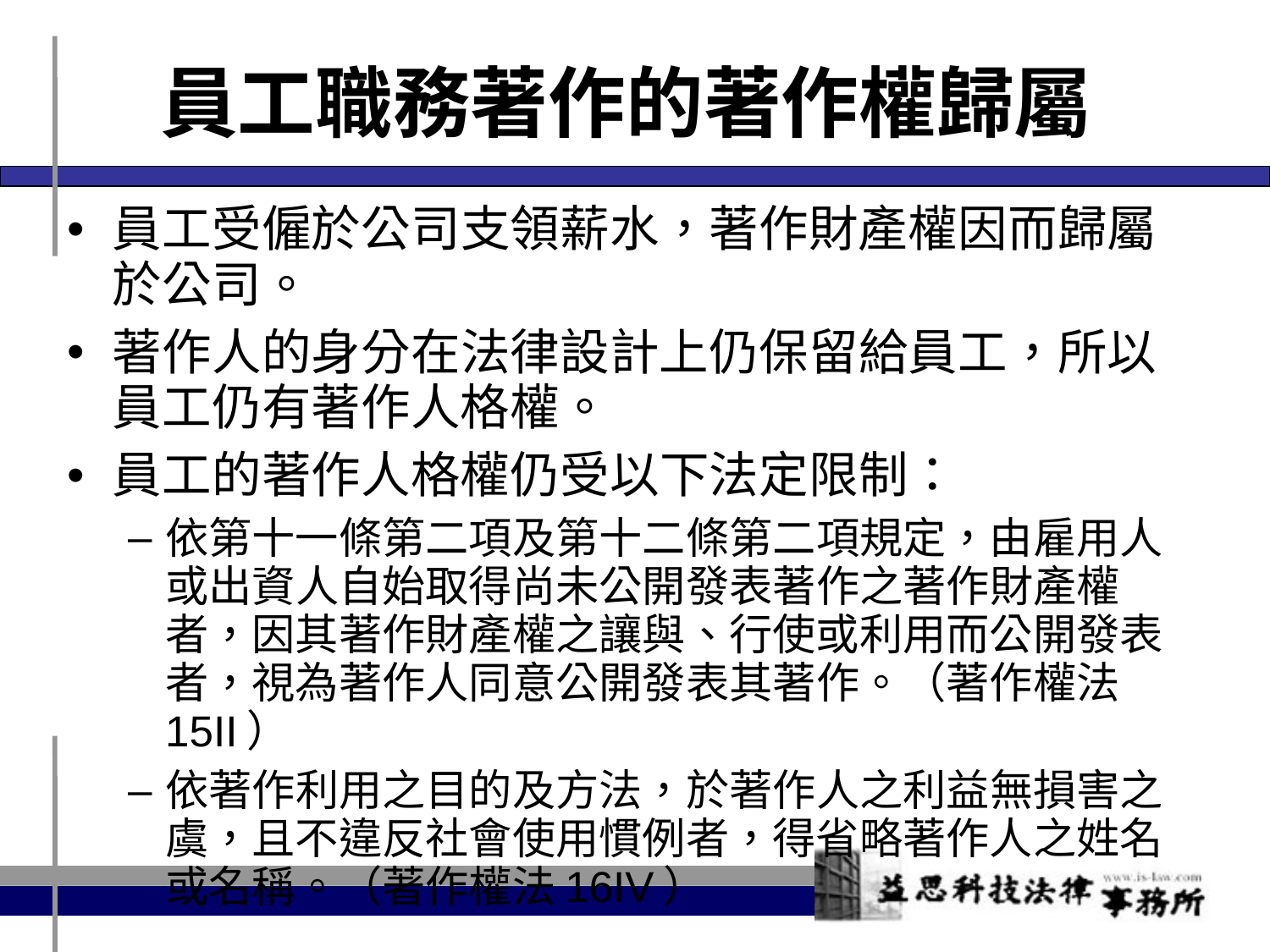

# 員工職務著作的著作權歸屬
員工受僱於公司支領薪水，著作財產權因而歸屬於公司。
著作人的身分在法律設計上仍保留給員工，所以員工仍有著作人格權。
員工的著作人格權仍受以下法定限制：
依第十一條第二項及第十二條第二項規定，由雇用人或出資人自始取得尚未公開發表著作之著作財產權者，因其著作財產權之讓與、行使或利用而公開發表者，視為著作人同意公開發表其著作。（著作權法15II）
依著作利用之目的及方法，於著作人之利益無損害之虞，且不違反社會使用慣例者，得省略著作人之姓名或名稱。（著作權法16IV）